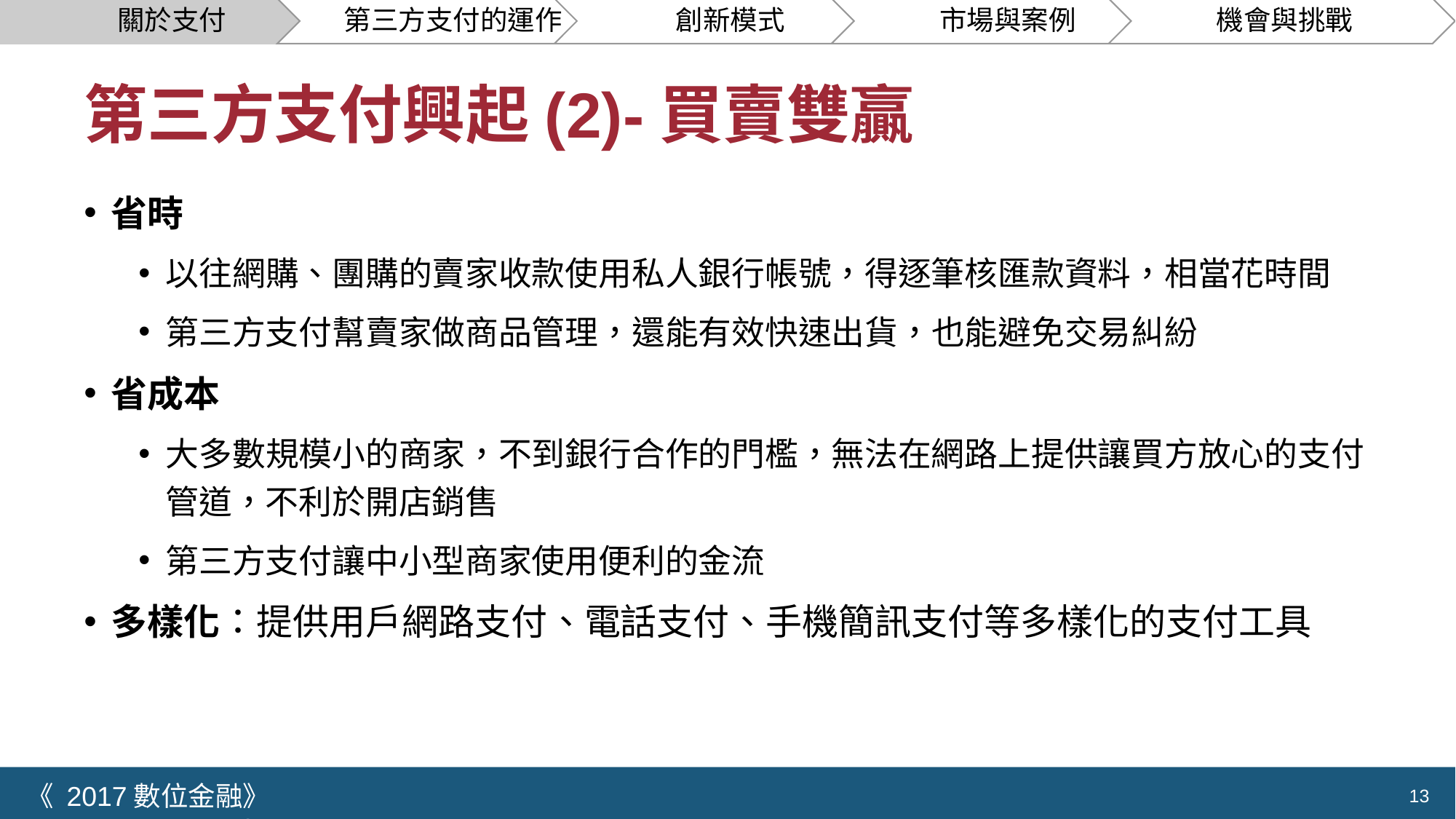

關於支付
第三方支付的運作
創新模式
市場與案例
機會與挑戰
# 第三方支付興起(2)-買賣雙贏
省時
以往網購、團購的賣家收款使用私人銀行帳號，得逐筆核匯款資料，相當花時間
第三方支付幫賣家做商品管理，還能有效快速出貨，也能避免交易糾紛
省成本
大多數規模小的商家，不到銀行合作的門檻，無法在網路上提供讓買方放心的支付管道，不利於開店銷售
第三方支付讓中小型商家使用便利的金流
多樣化：提供用戶網路支付、電話支付、手機簡訊支付等多樣化的支付工具
《 2017數位金融》                                                                                                                                             	NCTU.IIM.IEBI Lab
13